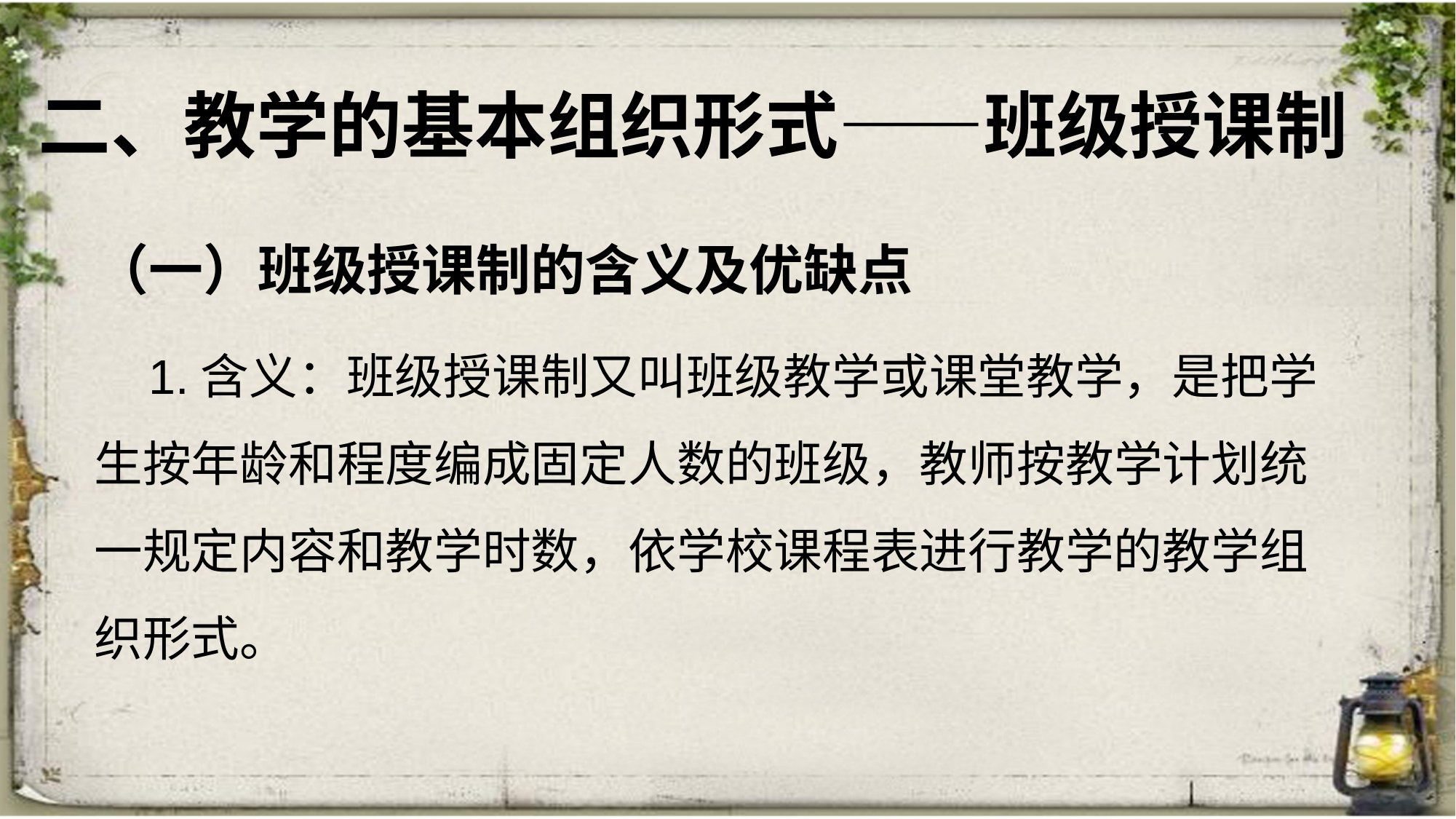

# 二、教学的基本组织形式——班级授课制
（一）班级授课制的含义及优缺点
1.含义：班级授课制又叫班级教学或课堂教学，是把学生按年龄和程度编成固定人数的班级，教师按教学计划统一规定内容和教学时数，依学校课程表进行教学的教学组织形式。